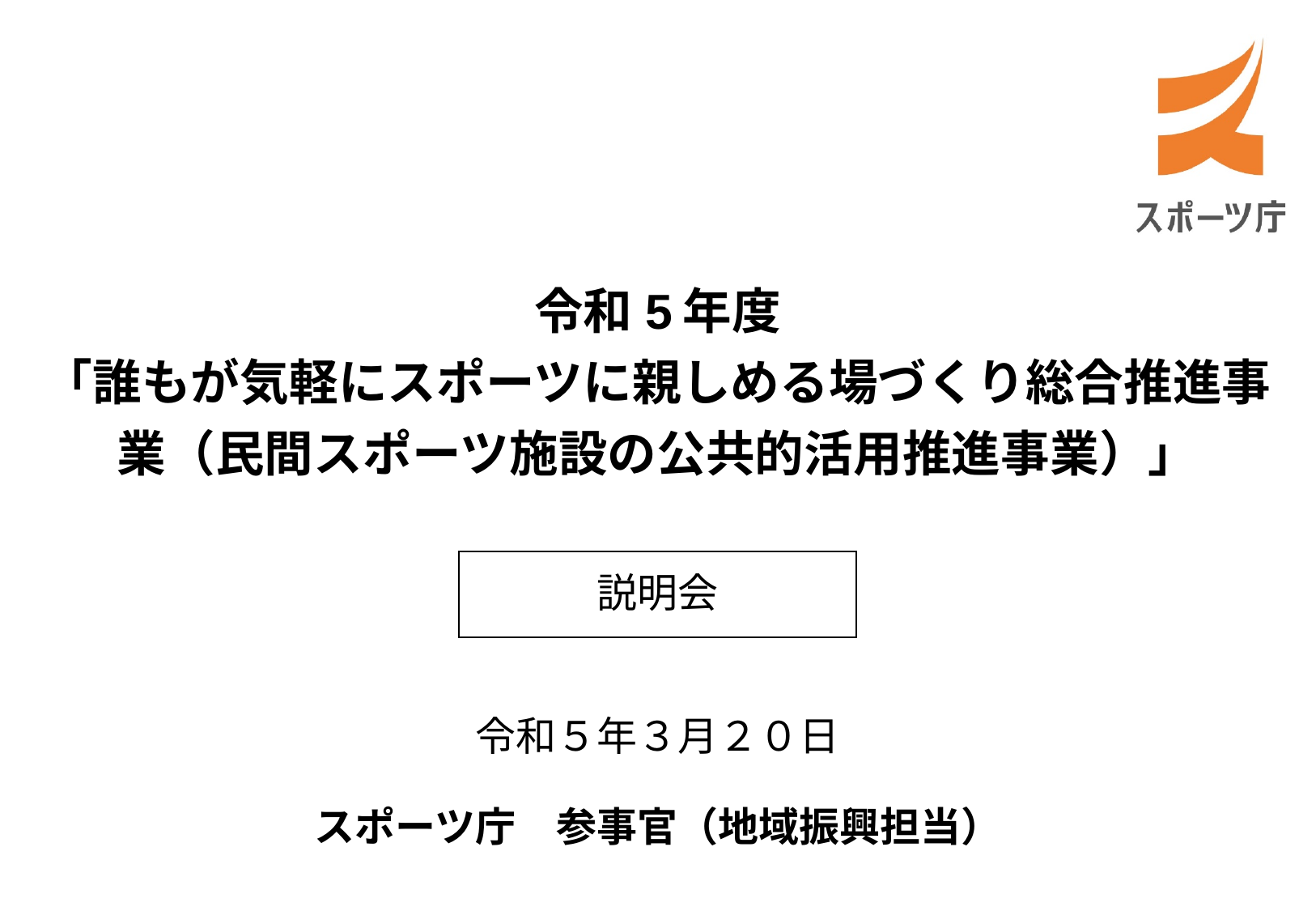

# 令和5年度 「誰もが気軽にスポーツに親しめる場づくり総合推進事業（民間スポーツ施設の公共的活用推進事業）」
説明会
令和５年３月２０日
スポーツ庁　参事官（地域振興担当）